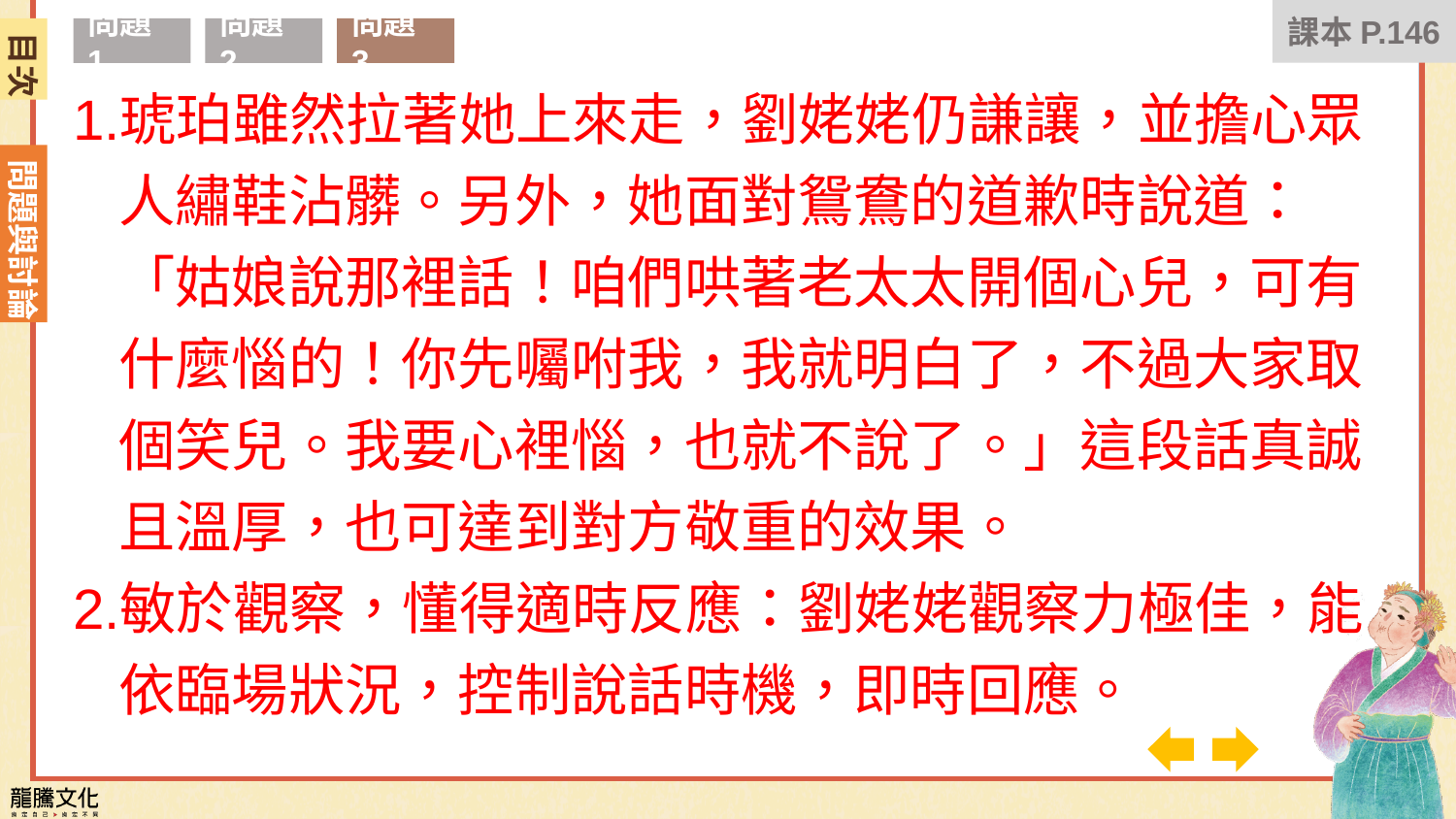

課本P.146
目次
問題1
問題2
問題3
琥珀雖然拉著她上來走，劉姥姥仍謙讓，並擔心眾人繡鞋沾髒。另外，她面對鴛鴦的道歉時說道：「姑娘說那裡話！咱們哄著老太太開個心兒，可有什麼惱的！你先囑咐我，我就明白了，不過大家取個笑兒。我要心裡惱，也就不說了。」這段話真誠且溫厚，也可達到對方敬重的效果。
敏於觀察，懂得適時反應：劉姥姥觀察力極佳，能依臨場狀況，控制說話時機，即時回應。